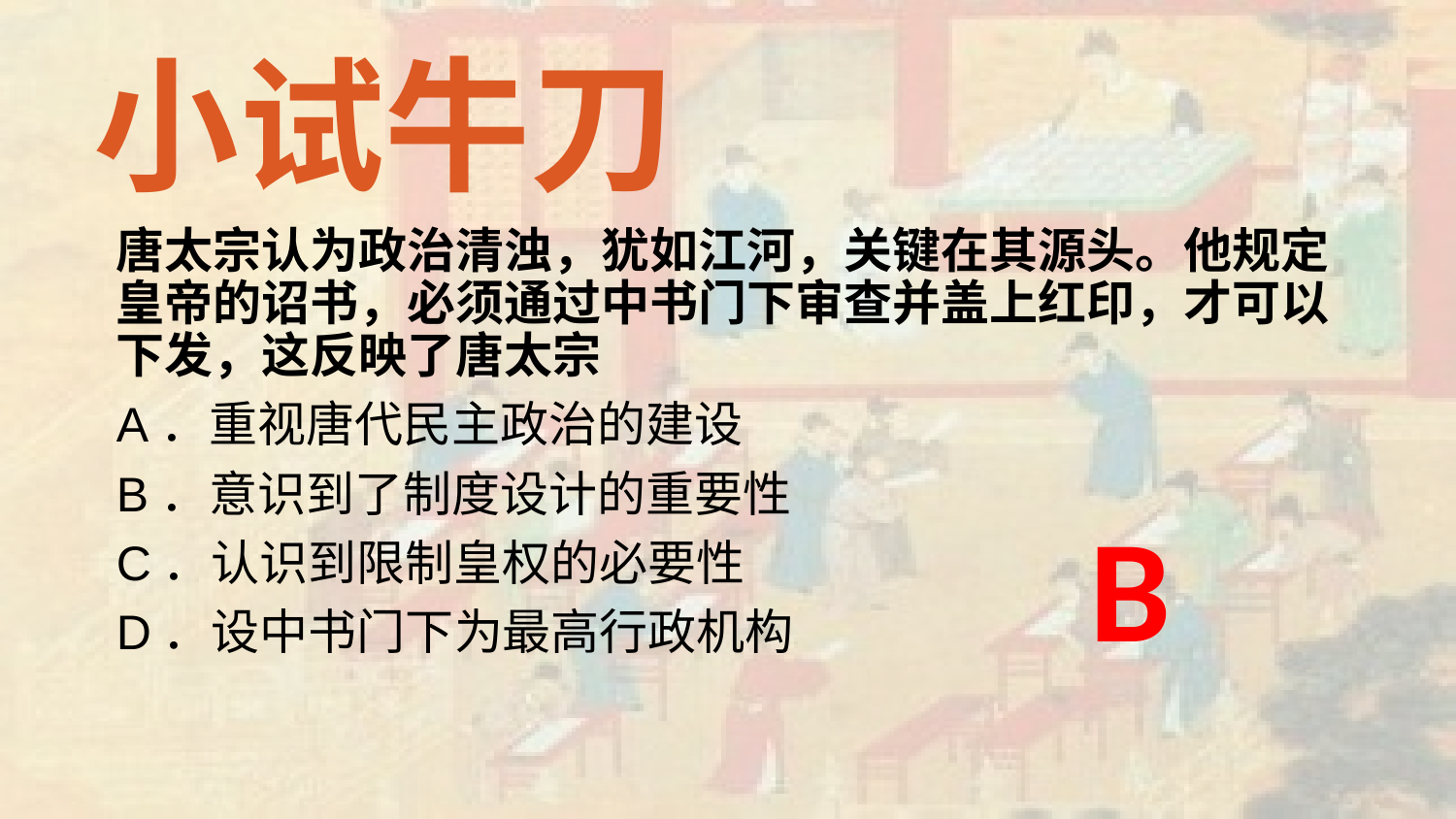

小试牛刀
#
唐太宗认为政治清浊，犹如江河，关键在其源头。他规定皇帝的诏书，必须通过中书门下审查并盖上红印，才可以下发，这反映了唐太宗
A．重视唐代民主政治的建设
B．意识到了制度设计的重要性
C．认识到限制皇权的必要性
D．设中书门下为最高行政机构
B